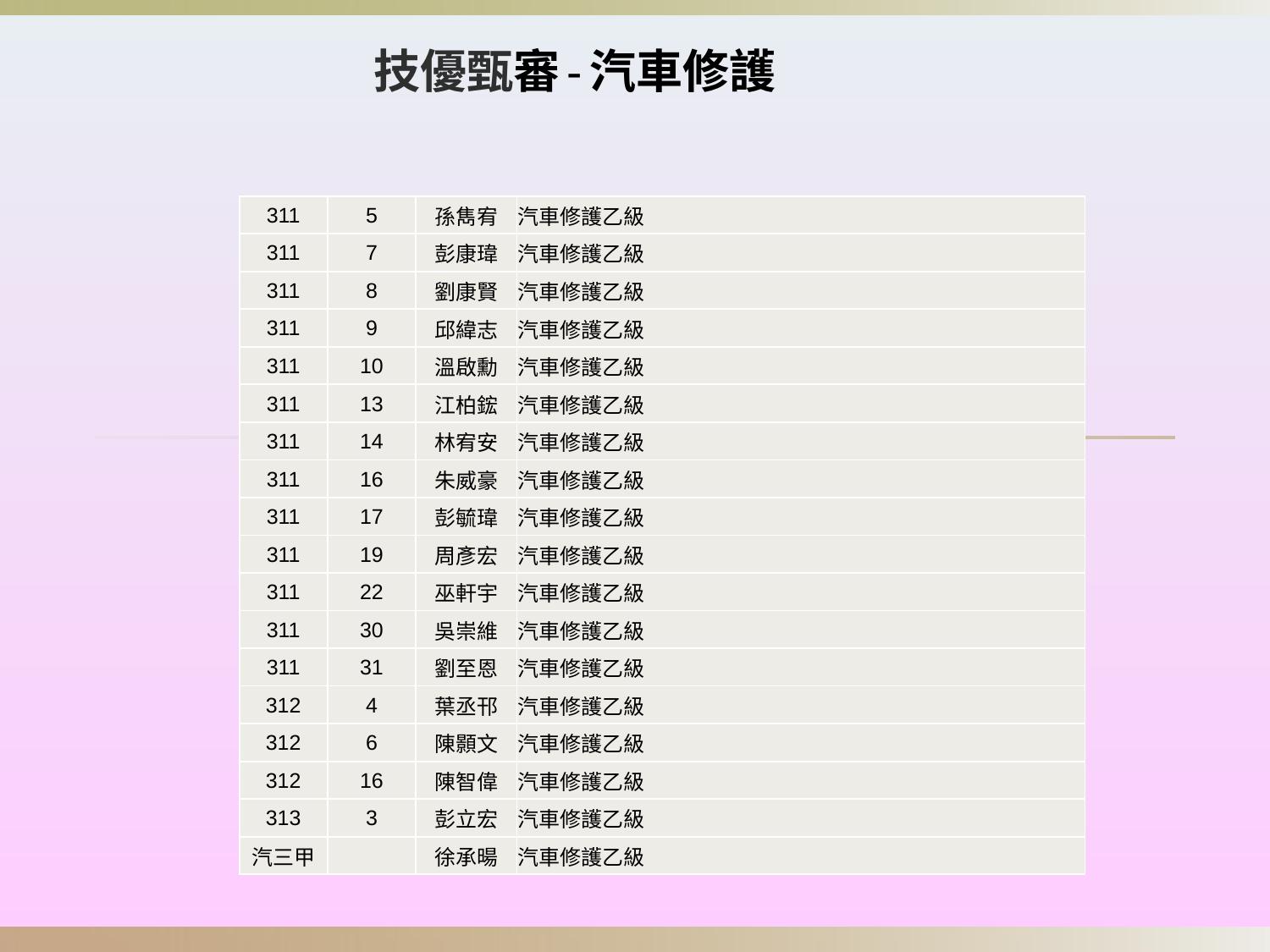

# 技優甄審-汽車修護
| 311 | 5 | 孫雋宥 | 汽車修護乙級 |
| --- | --- | --- | --- |
| 311 | 7 | 彭康瑋 | 汽車修護乙級 |
| 311 | 8 | 劉康賢 | 汽車修護乙級 |
| 311 | 9 | 邱緯志 | 汽車修護乙級 |
| 311 | 10 | 溫啟勳 | 汽車修護乙級 |
| 311 | 13 | 江柏鋐 | 汽車修護乙級 |
| 311 | 14 | 林宥安 | 汽車修護乙級 |
| 311 | 16 | 朱威豪 | 汽車修護乙級 |
| 311 | 17 | 彭毓瑋 | 汽車修護乙級 |
| 311 | 19 | 周彥宏 | 汽車修護乙級 |
| 311 | 22 | 巫軒宇 | 汽車修護乙級 |
| 311 | 30 | 吳崇維 | 汽車修護乙級 |
| 311 | 31 | 劉至恩 | 汽車修護乙級 |
| 312 | 4 | 葉丞邗 | 汽車修護乙級 |
| 312 | 6 | 陳顥文 | 汽車修護乙級 |
| 312 | 16 | 陳智偉 | 汽車修護乙級 |
| 313 | 3 | 彭立宏 | 汽車修護乙級 |
| 汽三甲 |  | 徐承暘 | 汽車修護乙級 |